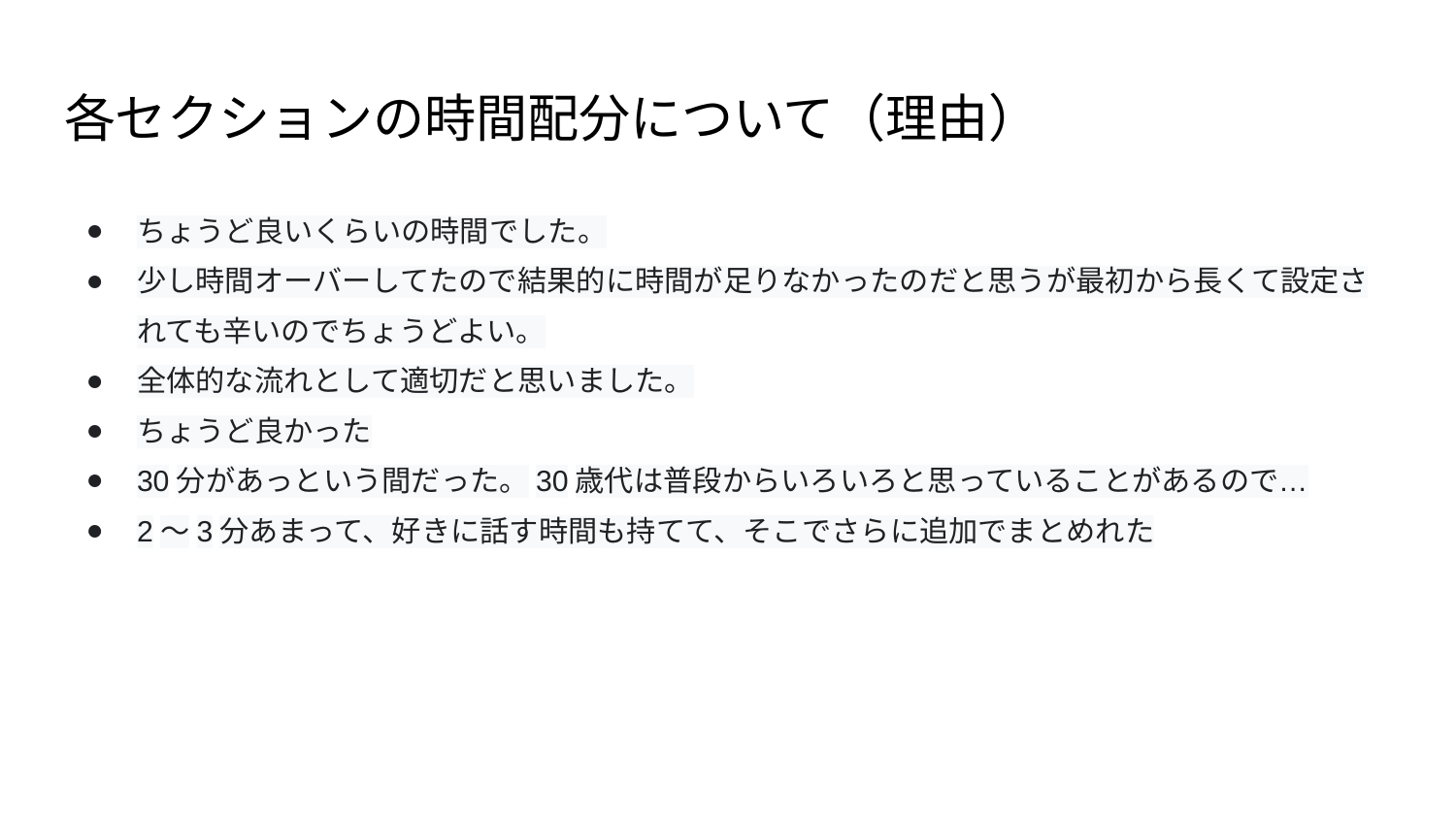

# 各セクションの時間配分について（理由）
ちょうど良いくらいの時間でした。
少し時間オーバーしてたので結果的に時間が足りなかったのだと思うが最初から長くて設定されても辛いのでちょうどよい。
全体的な流れとして適切だと思いました。
ちょうど良かった
30分があっという間だった。30歳代は普段からいろいろと思っていることがあるので…
2～3分あまって、好きに話す時間も持てて、そこでさらに追加でまとめれた